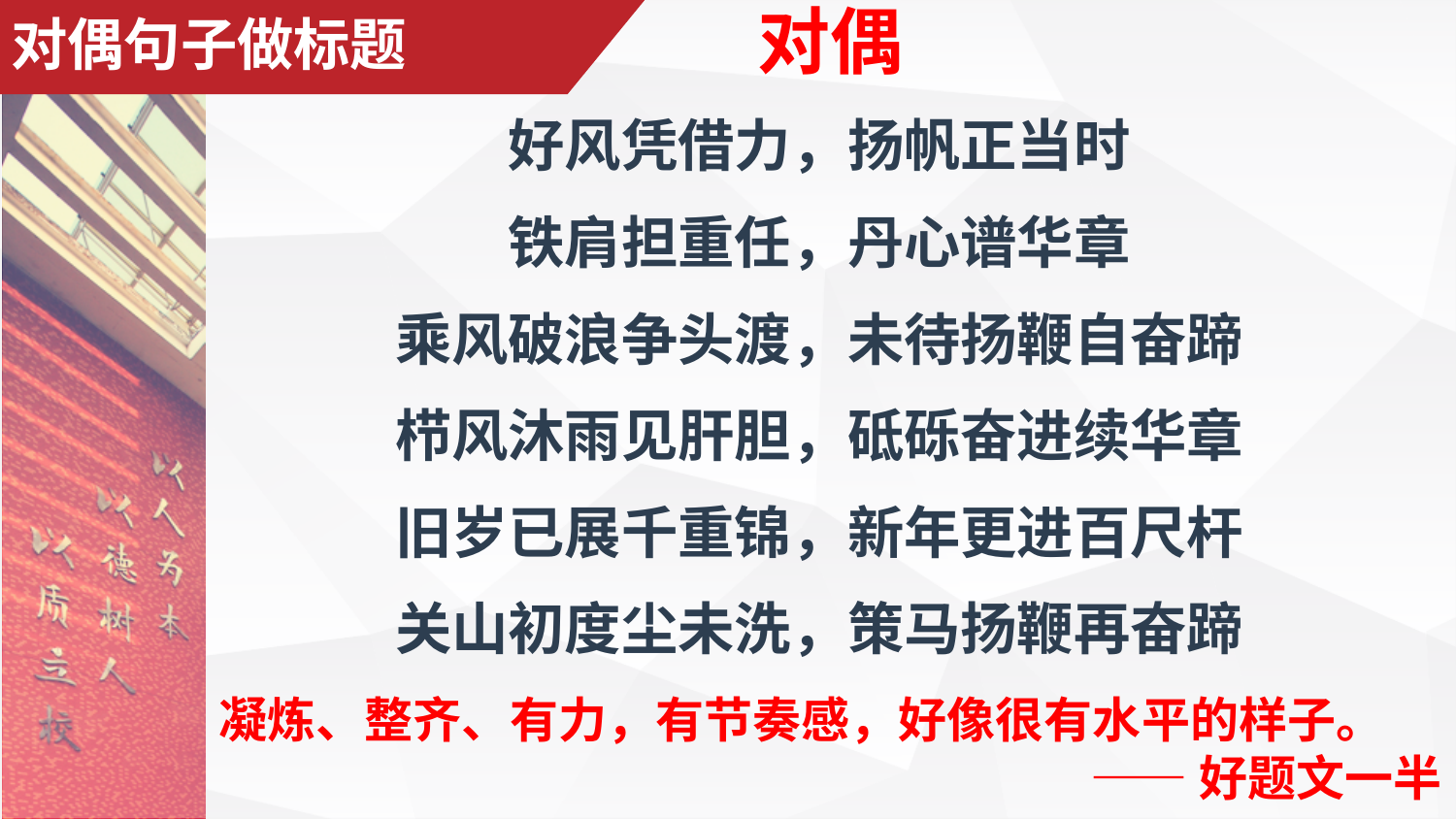

# 对偶句子做标题
对偶
好风凭借力，扬帆正当时
铁肩担重任，丹心谱华章
乘风破浪争头渡，未待扬鞭自奋蹄
栉风沐雨见肝胆，砥砾奋进续华章
旧岁已展千重锦，新年更进百尺杆
关山初度尘未洗，策马扬鞭再奋蹄
凝炼、整齐、有力，有节奏感，好像很有水平的样子。
——好题文一半